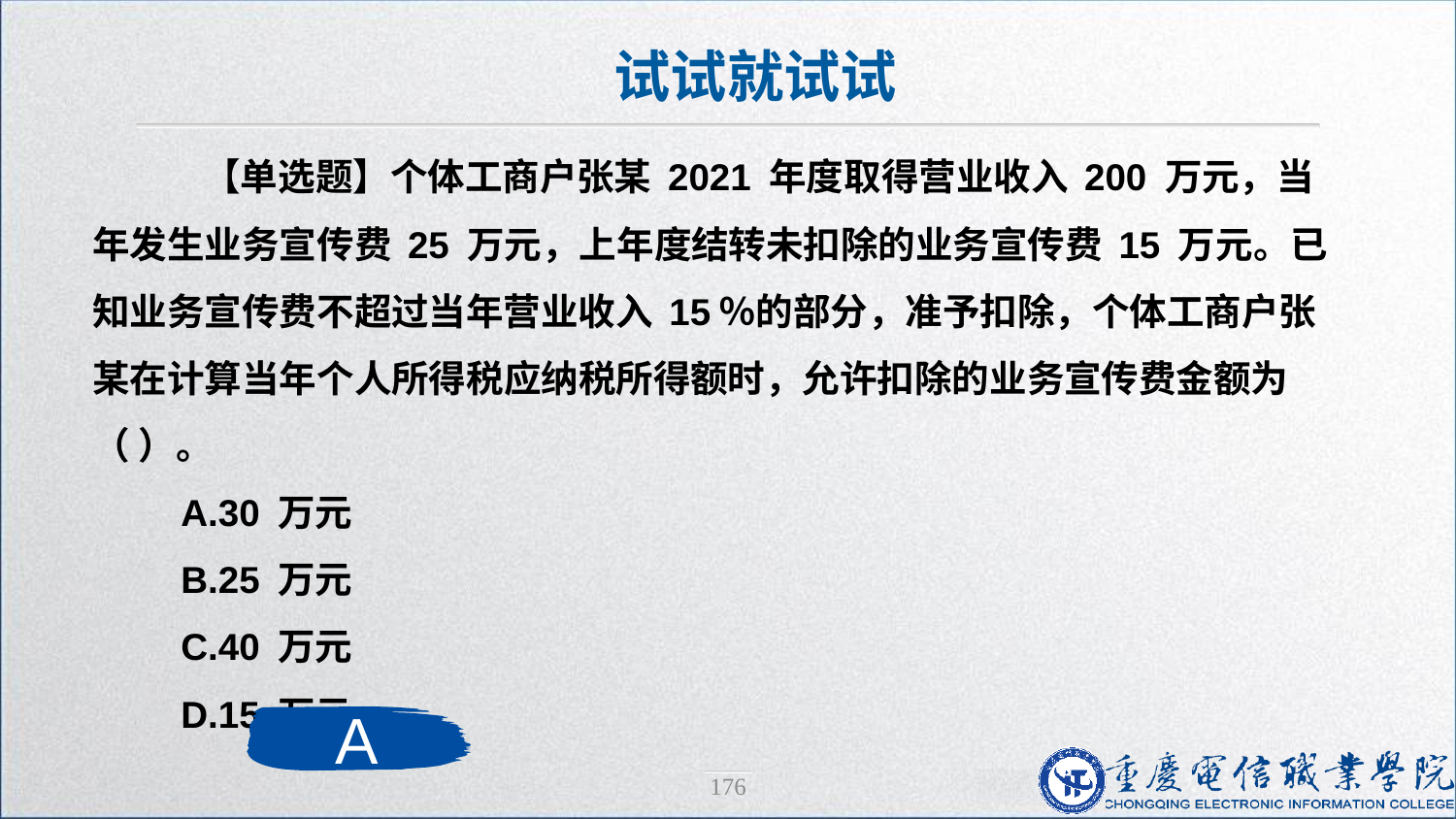

试试就试试
   【单选题】个体工商户张某 2021 年度取得营业收入 200 万元，当年发生业务宣传费 25 万元，上年度结转未扣除的业务宣传费 15 万元。已知业务宣传费不超过当年营业收入 15％的部分，准予扣除，个体工商户张某在计算当年个人所得税应纳税所得额时，允许扣除的业务宣传费金额为（ ）。
 A.30 万元
 B.25 万元
 C.40 万元
 D.15 万元

A
176